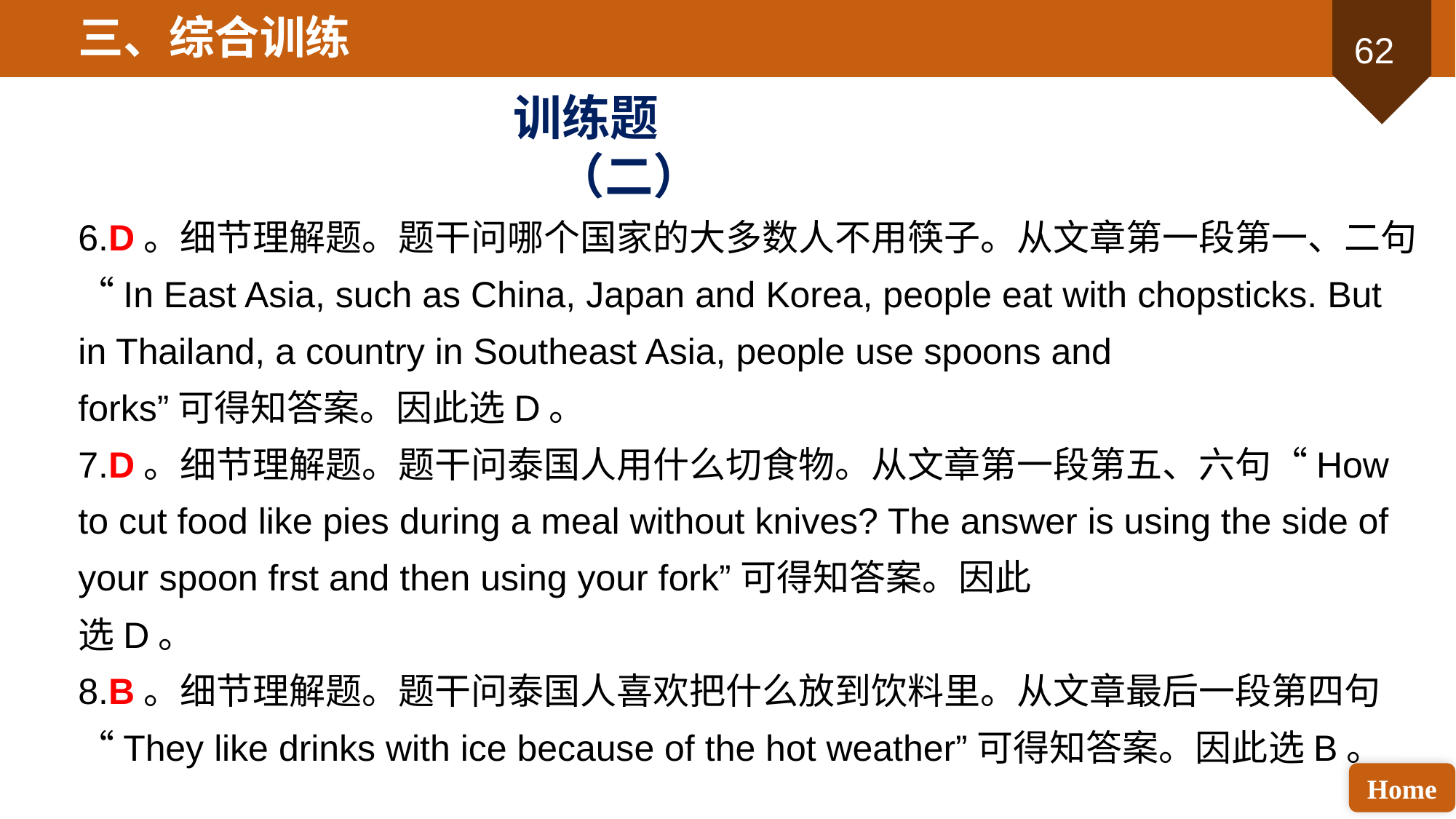

三、综合训练
训练题（二）
6.D。细节理解题。题干问哪个国家的大多数人不用筷子。从文章第一段第一、二句“In East Asia, such as China, Japan and Korea, people eat with chopsticks. But in Thailand, a country in Southeast Asia, people use spoons and
forks”可得知答案。因此选D。
7.D。细节理解题。题干问泰国人用什么切食物。从文章第一段第五、六句“How to cut food like pies during a meal without knives? The answer is using the side of your spoon frst and then using your fork”可得知答案。因此
选D。
8.B。细节理解题。题干问泰国人喜欢把什么放到饮料里。从文章最后一段第四句“They like drinks with ice because of the hot weather”可得知答案。因此选B。